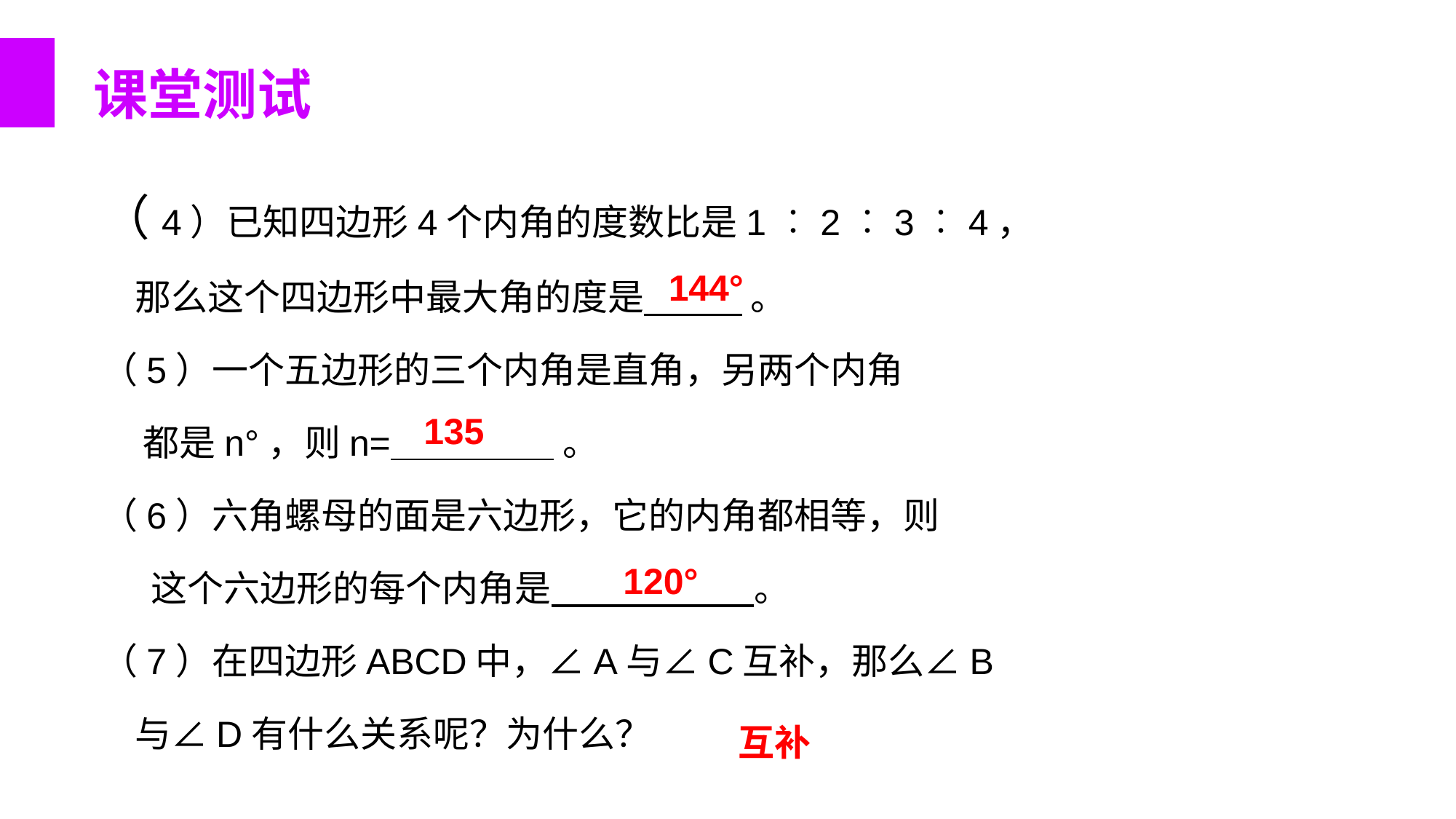

课堂测试
（4）已知四边形4个内角的度数比是1︰2︰3︰4，
   那么这个四边形中最大角的度是             。
（5）一个五边形的三个内角是直角，另两个内角
    都是n°，则n=                。
（6）六角螺母的面是六边形，它的内角都相等，则
     这个六边形的每个内角是     　　　　  。
（7）在四边形ABCD中，∠A与∠C互补，那么∠B
   与∠D有什么关系呢？为什么？
144°
135
120°
互补